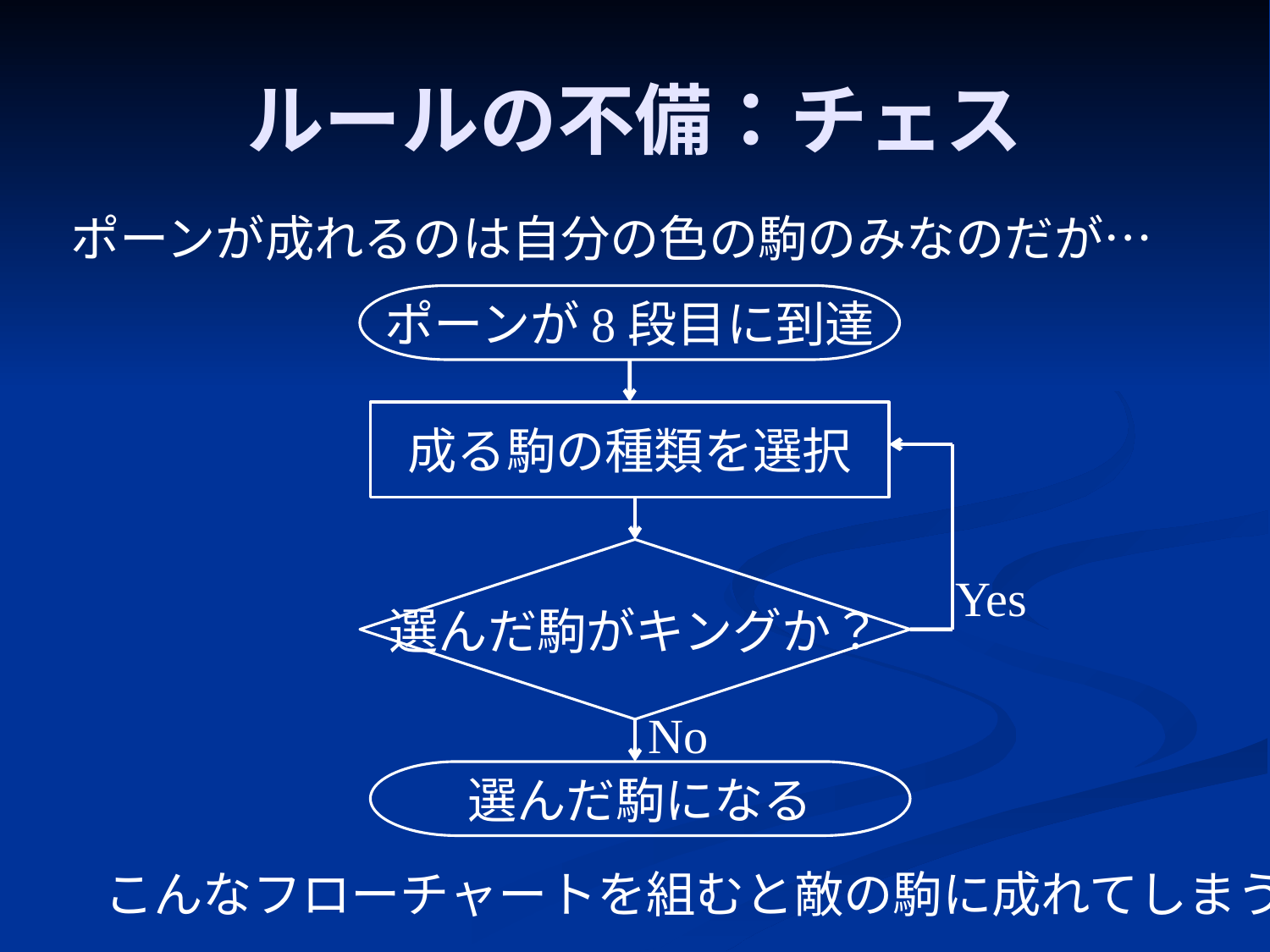

# ルールの不備：チェス
ポーンが成れるのは自分の色の駒のみなのだが…
ポーンが8段目に到達
成る駒の種類を選択
選んだ駒がキングか？
Yes
No
選んだ駒になる
こんなフローチャートを組むと敵の駒に成れてしまう